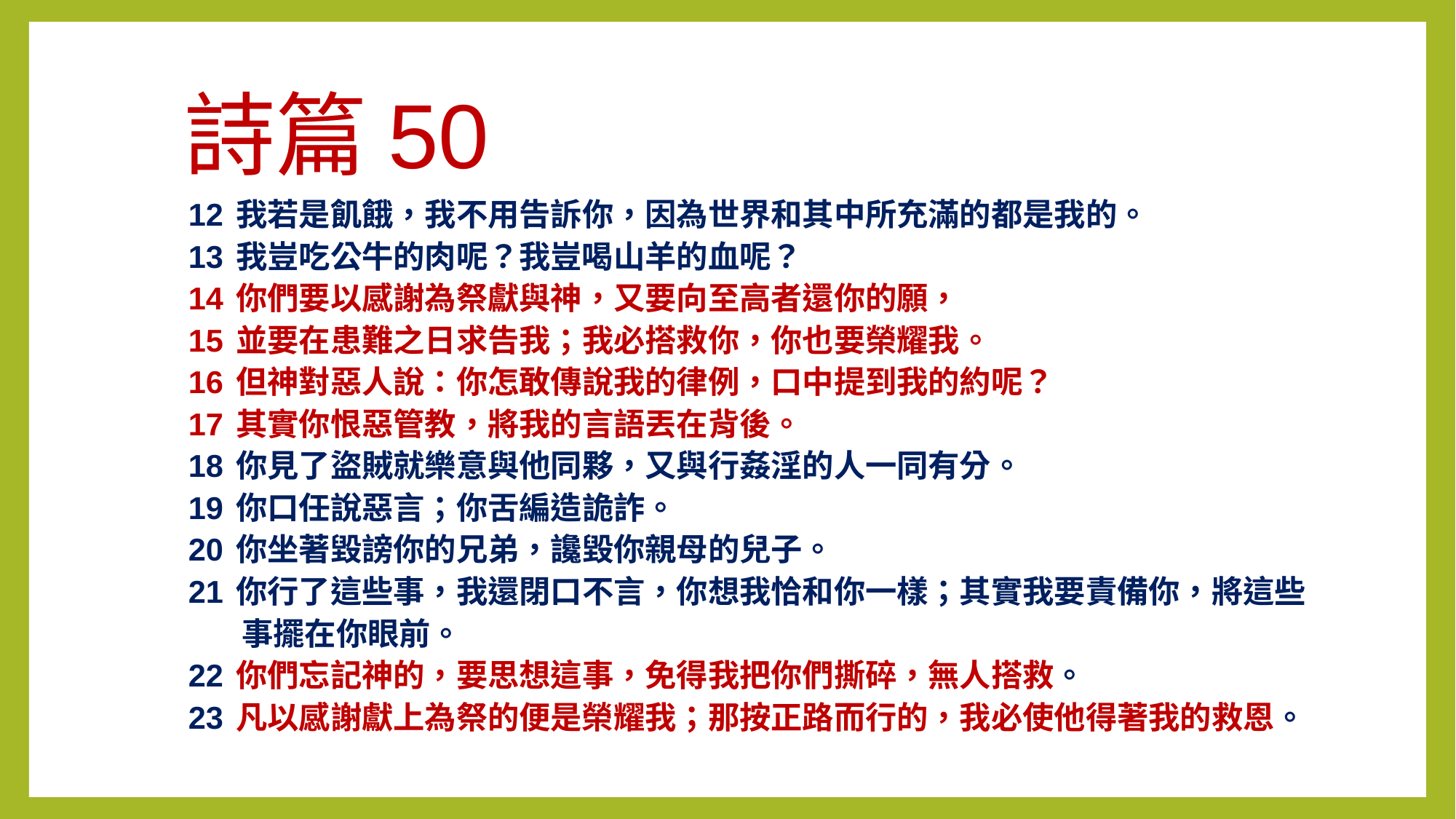

# 詩篇50
12 我若是飢餓，我不用告訴你，因為世界和其中所充滿的都是我的。
13 我豈吃公牛的肉呢？我豈喝山羊的血呢？
14 你們要以感謝為祭獻與神，又要向至高者還你的願，
15 並要在患難之日求告我；我必搭救你，你也要榮耀我。
16 但神對惡人說：你怎敢傳說我的律例，口中提到我的約呢？
17 其實你恨惡管教，將我的言語丟在背後。
18 你見了盜賊就樂意與他同夥，又與行姦淫的人一同有分。
19 你口任說惡言；你舌編造詭詐。
20 你坐著毀謗你的兄弟，讒毀你親母的兒子。
21 你行了這些事，我還閉口不言，你想我恰和你一樣；其實我要責備你，將這些
       事擺在你眼前。
22 你們忘記神的，要思想這事，免得我把你們撕碎，無人搭救。
23 凡以感謝獻上為祭的便是榮耀我；那按正路而行的，我必使他得著我的救恩。